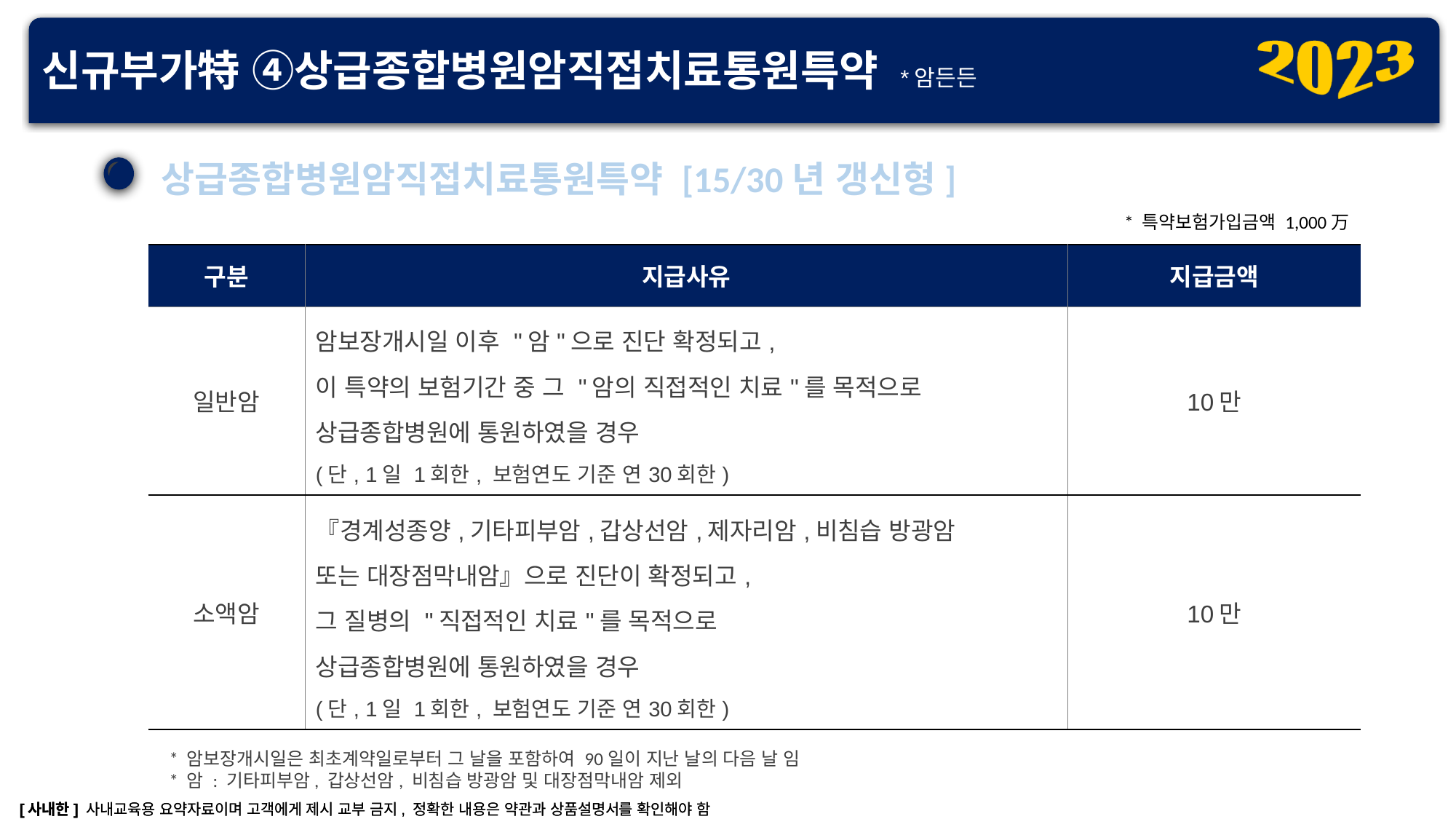

신규부가特 ④상급종합병원암직접치료통원특약 *암든든
상급종합병원암직접치료통원특약 [15/30년 갱신형]

* 특약보험가입금액 1,000万
| 구분 | 지급사유 | 지급금액 |
| --- | --- | --- |
| 일반암 | 암보장개시일 이후 "암"으로 진단 확정되고, 이 특약의 보험기간 중 그 "암의 직접적인 치료"를 목적으로 상급종합병원에 통원하였을 경우 (단, 1일 1회한, 보험연도 기준 연30회한) | 10만 |
| 소액암 | 『경계성종양,기타피부암,갑상선암,제자리암,비침습 방광암 또는 대장점막내암』으로 진단이 확정되고, 그 질병의 "직접적인 치료"를 목적으로 상급종합병원에 통원하였을 경우 (단, 1일 1회한, 보험연도 기준 연30회한) | 10만 |
* 암보장개시일은 최초계약일로부터 그 날을 포함하여 90일이 지난 날의 다음 날 임
* 암 : 기타피부암, 갑상선암, 비침습 방광암 및 대장점막내암 제외